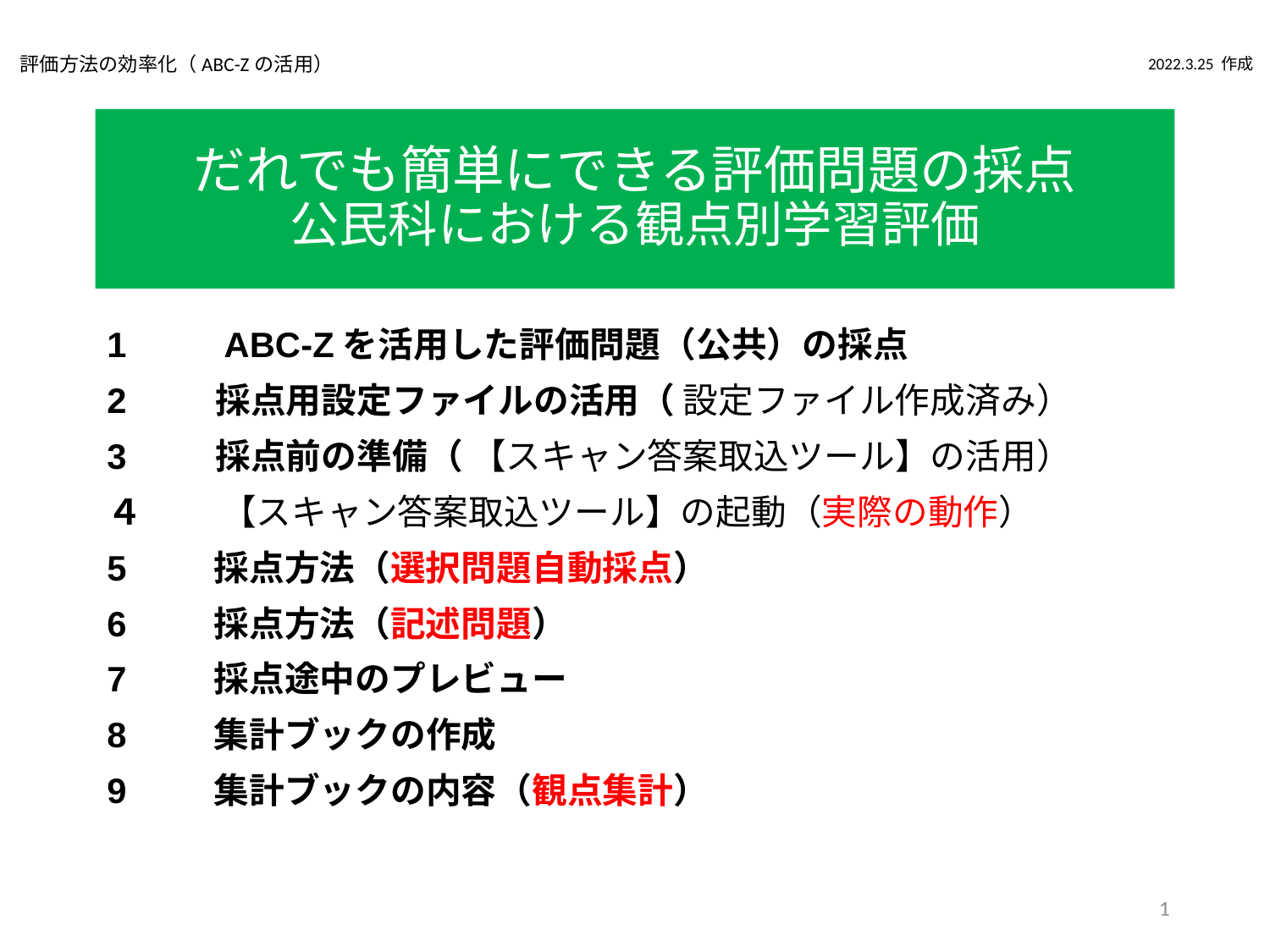

評価方法の効率化（ABC-Zの活用）
2022.3.25 作成
# だれでも簡単にできる評価問題の採点 公民科における観点別学習評価
1 　　ABC-Zを活用した評価問題（公共）の採点
2 　　採点用設定ファイルの活用（ 設定ファイル作成済み）
3 　　採点前の準備（ 【スキャン答案取込ツール】の活用）
４　　 【スキャン答案取込ツール】の起動（実際の動作）
5　　 採点方法（選択問題自動採点）
6　　 採点方法（記述問題）
7　　 採点途中のプレビュー
8　　 集計ブックの作成
9　　 集計ブックの内容（観点集計）

1